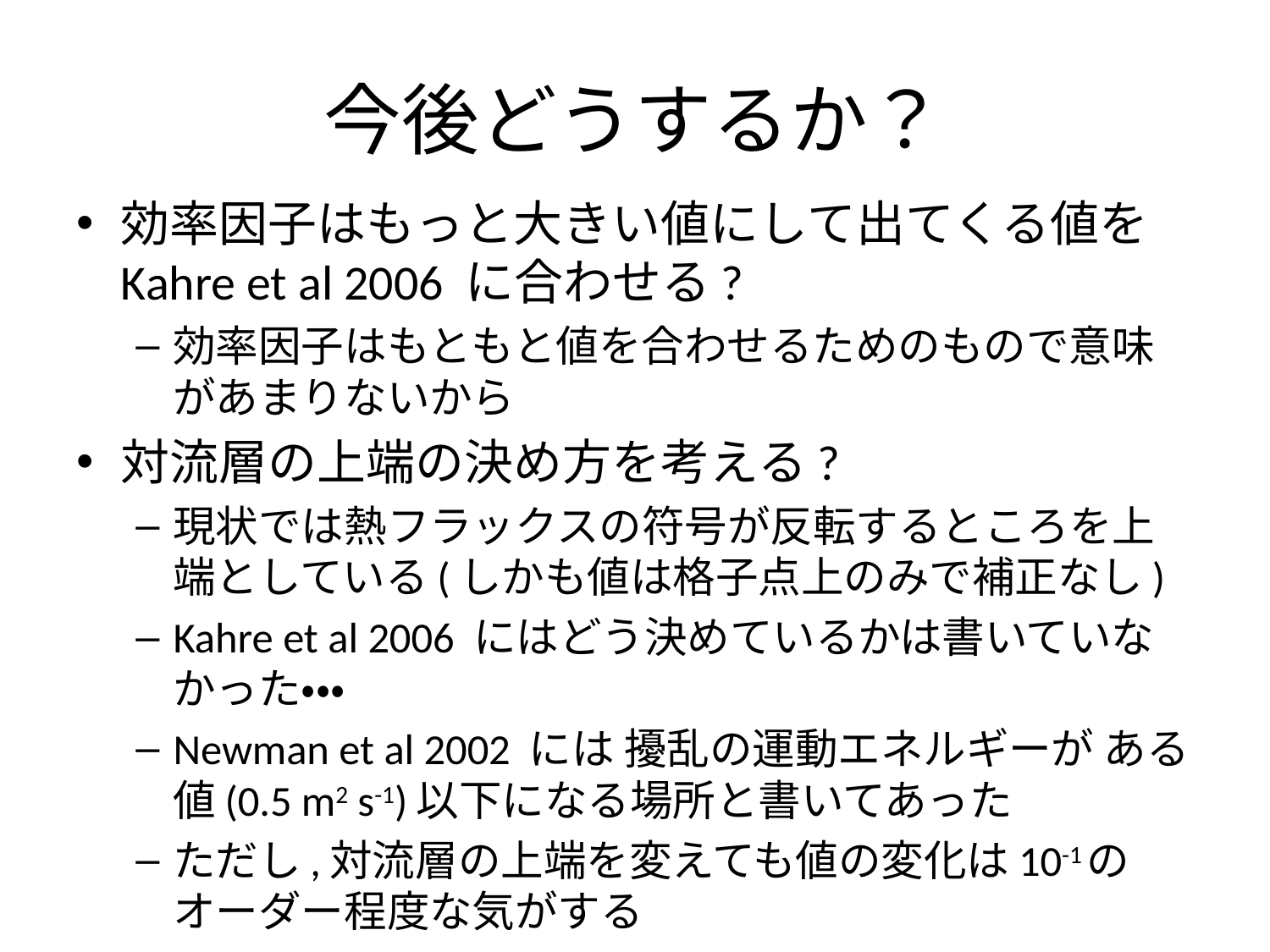

# 今後どうするか？
効率因子はもっと大きい値にして出てくる値を Kahre et al 2006 に合わせる?
効率因子はもともと値を合わせるためのもので意味があまりないから
対流層の上端の決め方を考える?
現状では熱フラックスの符号が反転するところを上端としている(しかも値は格子点上のみで補正なし)
Kahre et al 2006 にはどう決めているかは書いていなかった・・・
Newman et al 2002 には 擾乱の運動エネルギーが ある値(0.5 m2 s-1)以下になる場所と書いてあった
ただし,対流層の上端を変えても値の変化は10-1のオーダー程度な気がする